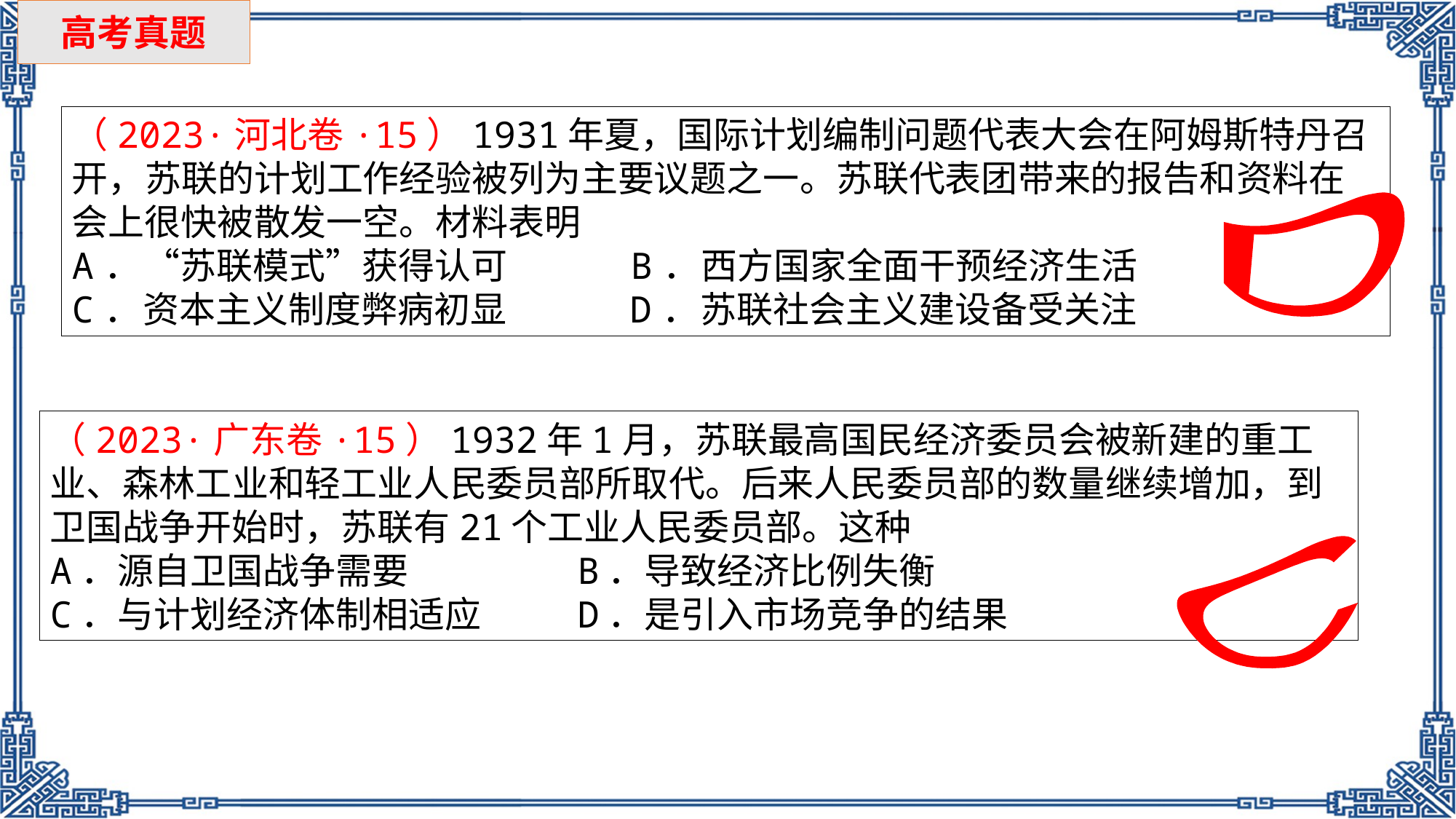

高考真题
（2023·河北卷·15）1931年夏，国际计划编制问题代表大会在阿姆斯特丹召开，苏联的计划工作经验被列为主要议题之一。苏联代表团带来的报告和资料在会上很快被散发一空。材料表明
A．“苏联模式”获得认可              B．西方国家全面干预经济生活
C．资本主义制度弊病初显              D．苏联社会主义建设备受关注
D
（2023·广东卷·15）1932年1月，苏联最高国民经济委员会被新建的重工业、森林工业和轻工业人民委员部所取代。后来人民委员部的数量继续增加，到卫国战争开始时，苏联有21个工业人民委员部。这种
A．源自卫国战争需要	          B．导致经济比例失衡
C．与计划经济体制相适应	          D．是引入市场竞争的结果
C